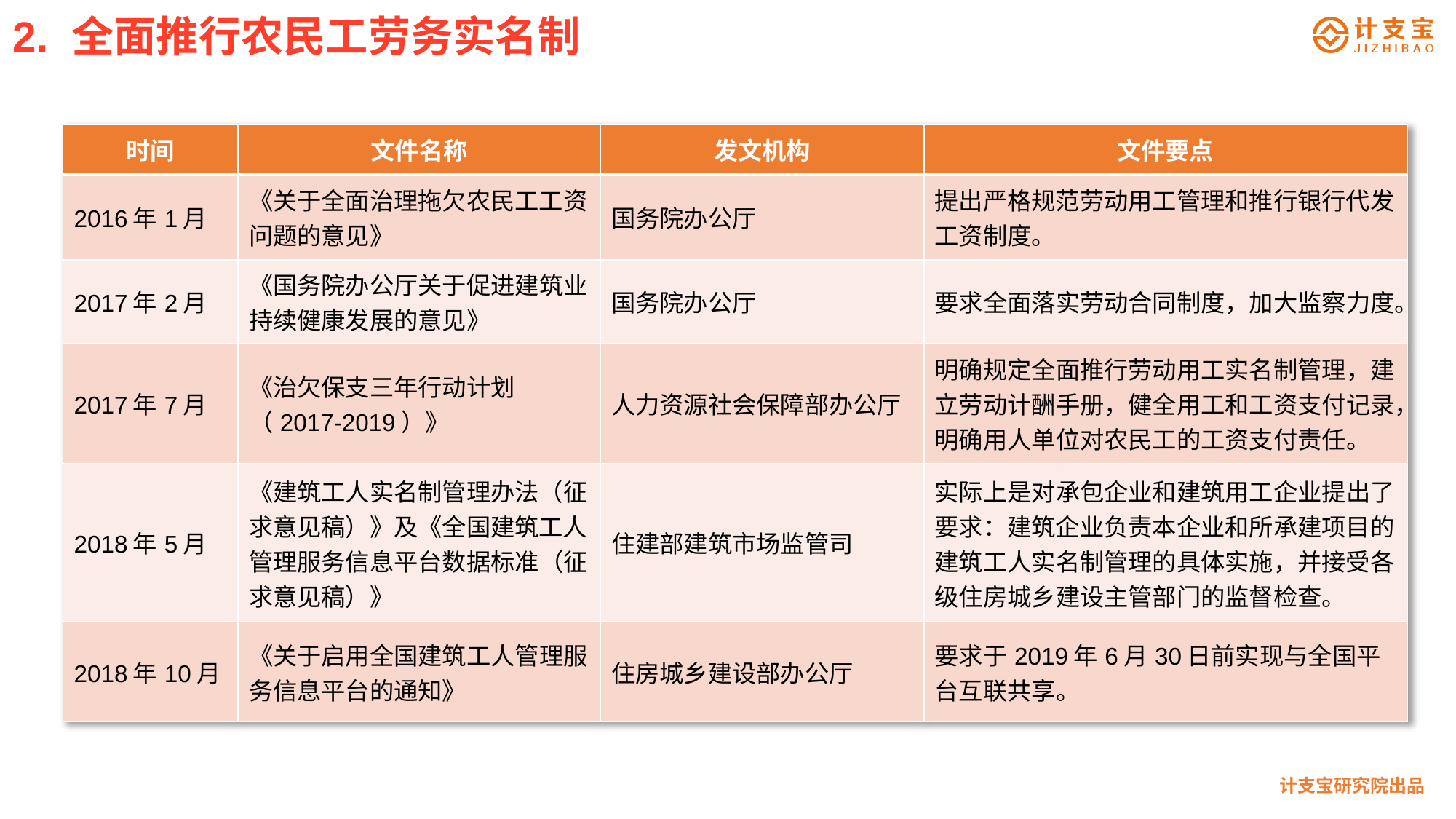

2. 全面推行农民工劳务实名制
| 时间 | 文件名称 | 发文机构 | 文件要点 |
| --- | --- | --- | --- |
| 2016年1月 | 《关于全面治理拖欠农民工工资问题的意见》 | 国务院办公厅 | 提出严格规范劳动用工管理和推行银行代发工资制度。 |
| 2017年2月 | 《国务院办公厅关于促进建筑业持续健康发展的意见》 | 国务院办公厅 | 要求全面落实劳动合同制度，加大监察力度。 |
| 2017年7月 | 《治欠保支三年行动计划（2017-2019）》 | 人力资源社会保障部办公厅 | 明确规定全面推行劳动用工实名制管理，建立劳动计酬手册，健全用工和工资支付记录，明确用人单位对农民工的工资支付责任。 |
| 2018年5月 | 《建筑工人实名制管理办法（征求意见稿）》及《全国建筑工人管理服务信息平台数据标准（征求意见稿）》 | 住建部建筑市场监管司 | 实际上是对承包企业和建筑用工企业提出了要求：建筑企业负责本企业和所承建项目的建筑工人实名制管理的具体实施，并接受各级住房城乡建设主管部门的监督检查。 |
| 2018年10月 | 《关于启用全国建筑工人管理服务信息平台的通知》 | 住房城乡建设部办公厅 | 要求于2019年6月30日前实现与全国平台互联共享。 |